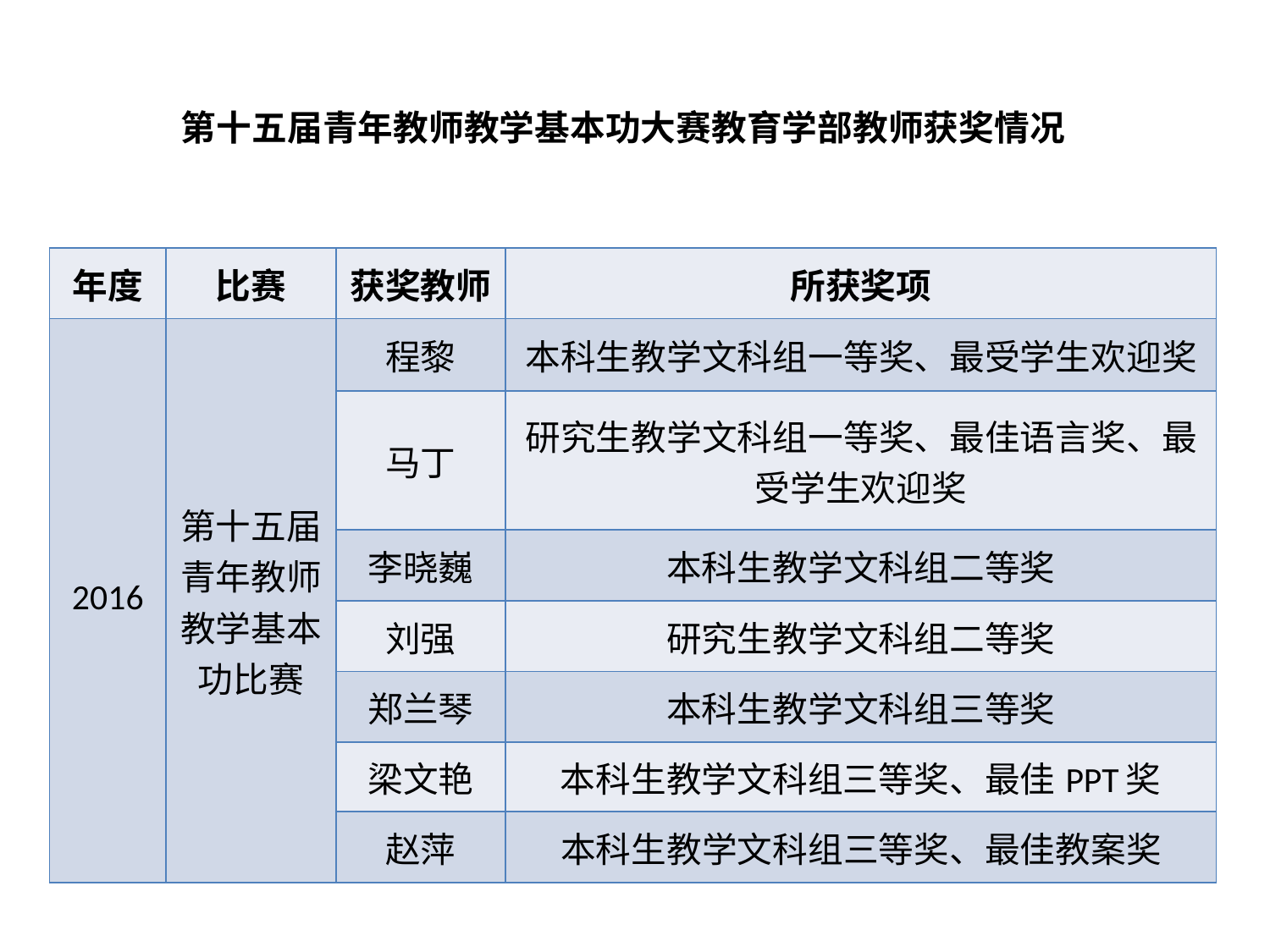

第十五届青年教师教学基本功大赛教育学部教师获奖情况
| 年度 | 比赛 | 获奖教师 | 所获奖项 |
| --- | --- | --- | --- |
| 2016 | 第十五届青年教师教学基本功比赛 | 程黎 | 本科生教学文科组一等奖、最受学生欢迎奖 |
|  |  | 马丁 | 研究生教学文科组一等奖、最佳语言奖、最受学生欢迎奖 |
|  |  | 李晓巍 | 本科生教学文科组二等奖 |
|  |  | 刘强 | 研究生教学文科组二等奖 |
|  |  | 郑兰琴 | 本科生教学文科组三等奖 |
|  |  | 梁文艳 | 本科生教学文科组三等奖、最佳PPT奖 |
|  |  | 赵萍 | 本科生教学文科组三等奖、最佳教案奖 |
点击添加文本
点击添加文本
点击添加文本
点击添加文本